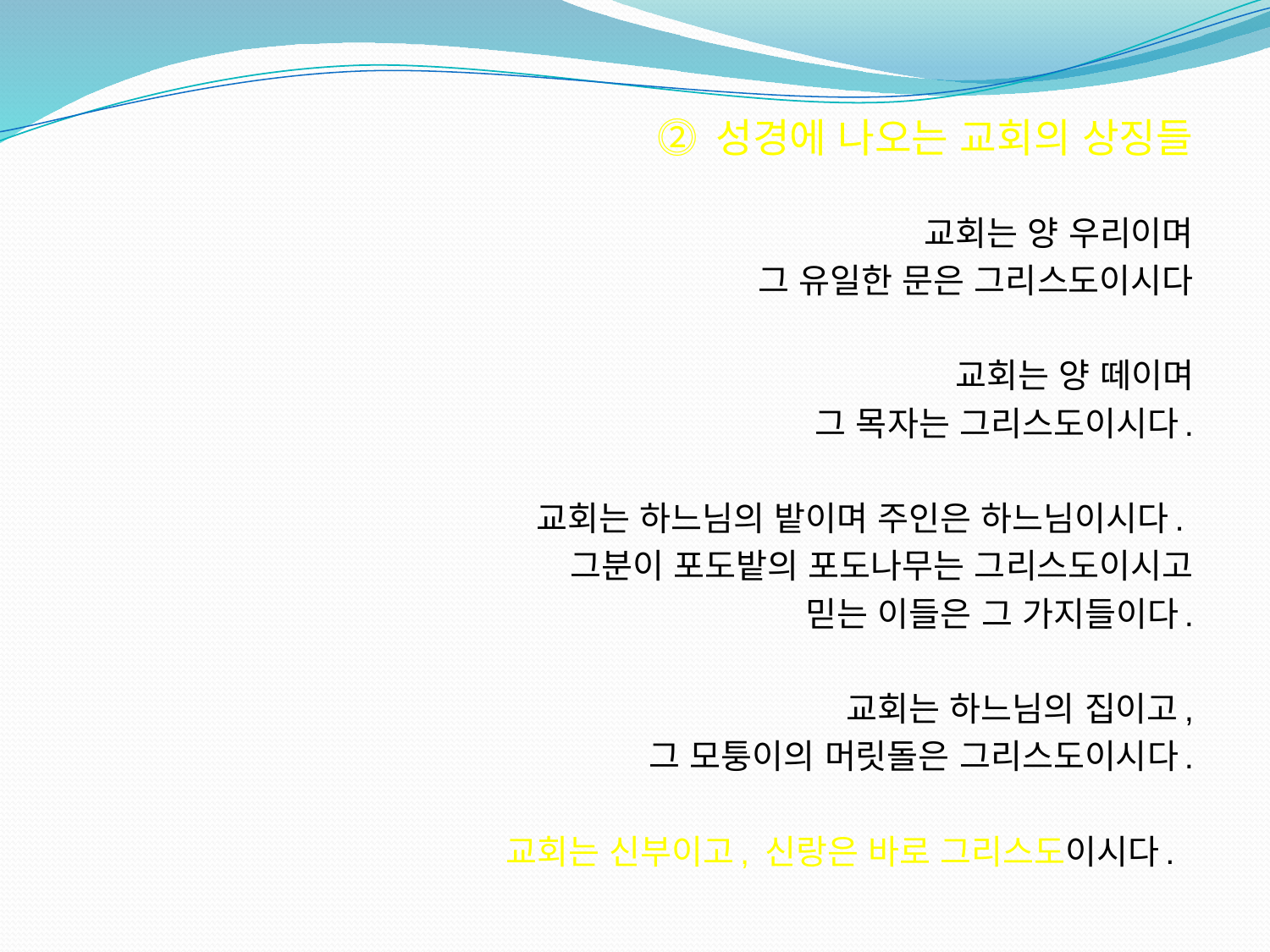

⓶ 성경에 나오는 교회의 상징들

교회는 양 우리이며
그 유일한 문은 그리스도이시다

교회는 양 떼이며
그 목자는 그리스도이시다.

교회는 하느님의 밭이며 주인은 하느님이시다.
그분이 포도밭의 포도나무는 그리스도이시고
믿는 이들은 그 가지들이다.

교회는 하느님의 집이고,
그 모퉁이의 머릿돌은 그리스도이시다.

교회는 신부이고, 신랑은 바로 그리스도이시다.